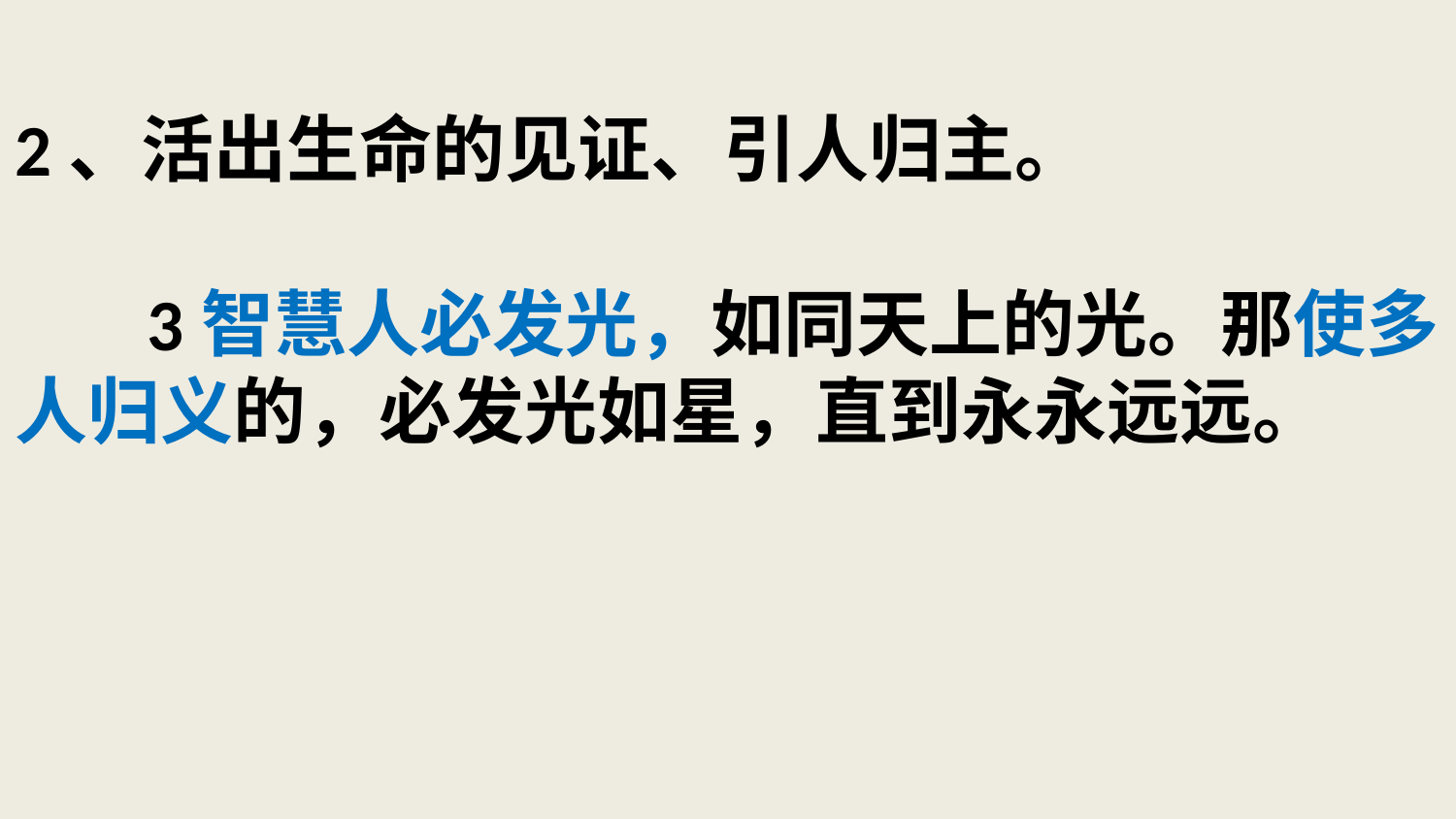

# 2、活出生命的见证、引人归主。 3智慧人必发光，如同天上的光。那使多人归义的，必发光如星，直到永永远远。